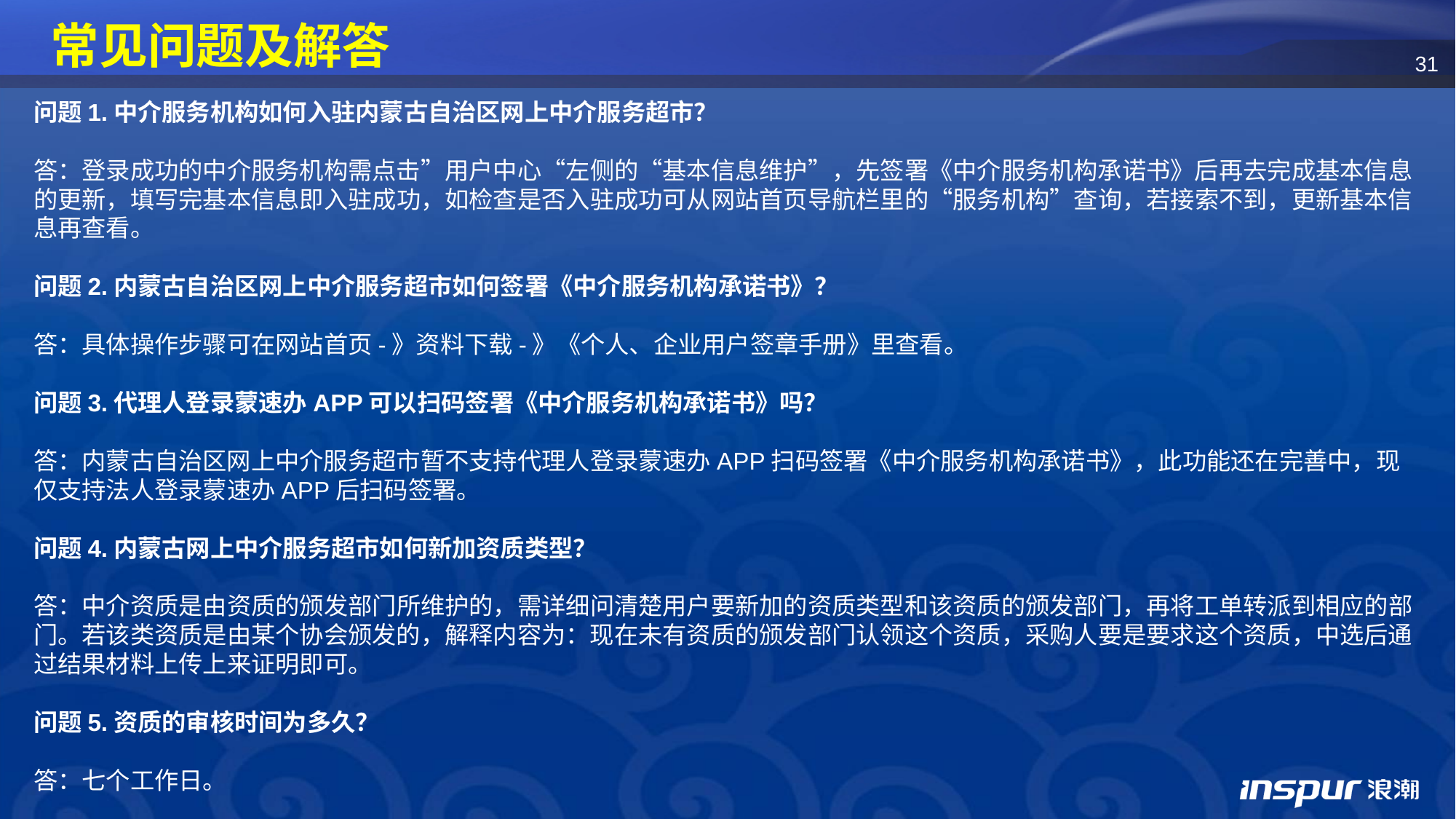

# 常见问题及解答
问题1.中介服务机构如何入驻内蒙古自治区网上中介服务超市？

答：登录成功的中介服务机构需点击”用户中心“左侧的“基本信息维护”，先签署《中介服务机构承诺书》后再去完成基本信息的更新，填写完基本信息即入驻成功，如检查是否入驻成功可从网站首页导航栏里的“服务机构”查询，若接索不到，更新基本信息再查看。

问题2.内蒙古自治区网上中介服务超市如何签署《中介服务机构承诺书》？

答：具体操作步骤可在网站首页-》资料下载-》《个人、企业用户签章手册》里查看。

问题3.代理人登录蒙速办APP可以扫码签署《中介服务机构承诺书》吗？

答：内蒙古自治区网上中介服务超市暂不支持代理人登录蒙速办APP扫码签署《中介服务机构承诺书》，此功能还在完善中，现仅支持法人登录蒙速办APP后扫码签署。

问题4.内蒙古网上中介服务超市如何新加资质类型？

答：中介资质是由资质的颁发部门所维护的，需详细问清楚用户要新加的资质类型和该资质的颁发部门，再将工单转派到相应的部门。若该类资质是由某个协会颁发的，解释内容为：现在未有资质的颁发部门认领这个资质，采购人要是要求这个资质，中选后通过结果材料上传上来证明即可。

问题5.资质的审核时间为多久？

答：七个工作日。